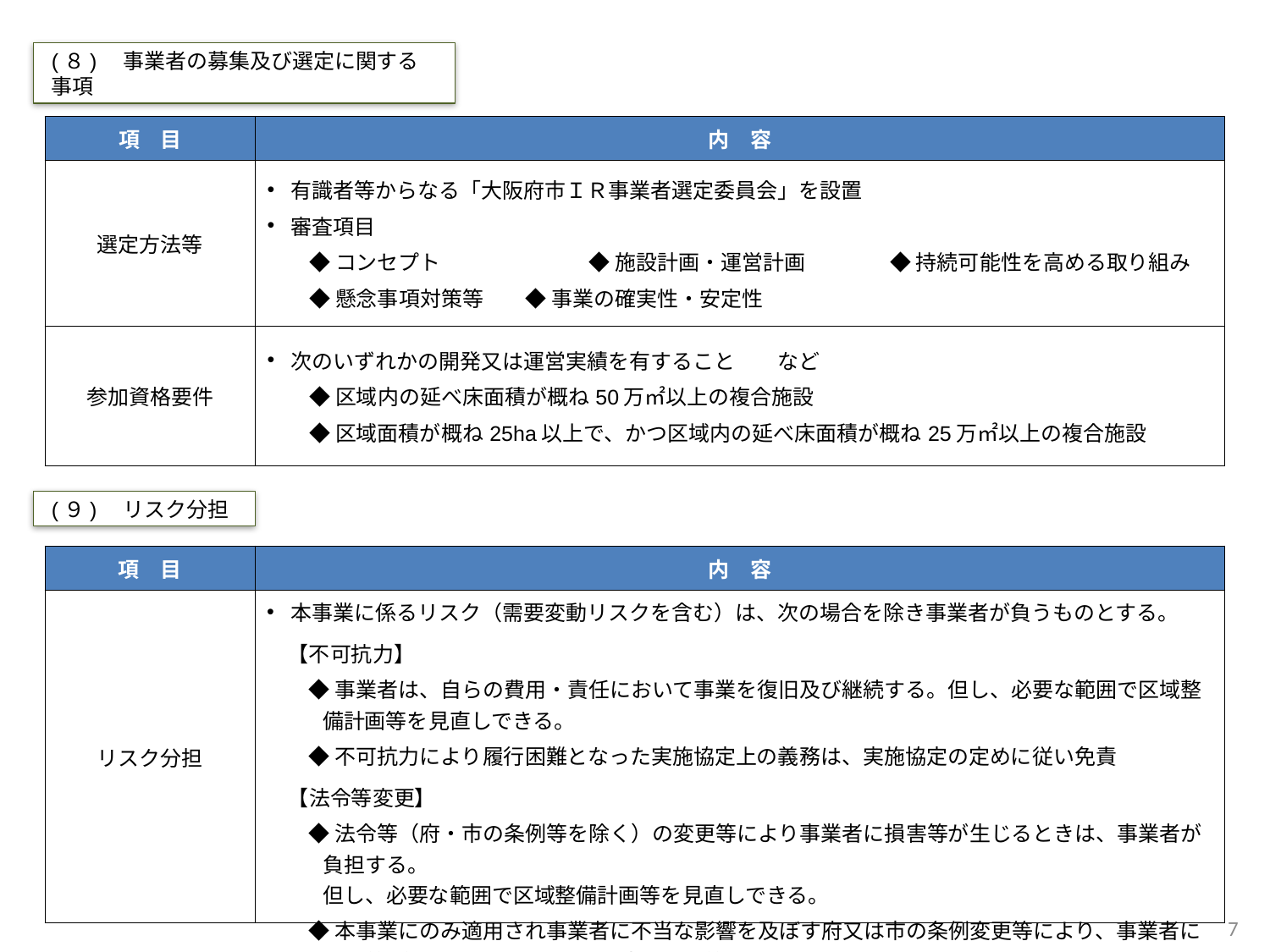

(８)　事業者の募集及び選定に関する事項
| 項　目 | 内　容 |
| --- | --- |
| 選定方法等 | 有識者等からなる「大阪府市ＩＲ事業者選定委員会」を設置 審査項目 　　◆ コンセプト　　　　　　　◆ 施設計画・運営計画　　　　◆ 持続可能性を高める取り組み 　　◆ 懸念事項対策等　　◆ 事業の確実性・安定性 |
| 参加資格要件 | 次のいずれかの開発又は運営実績を有すること　　など 　　◆ 区域内の延べ床面積が概ね50万㎡以上の複合施設 　　◆ 区域面積が概ね25ha以上で、かつ区域内の延べ床面積が概ね25万㎡以上の複合施設 |
(９)　リスク分担
| 項　目 | 内　容 |
| --- | --- |
| リスク分担 | 本事業に係るリスク（需要変動リスクを含む）は、次の場合を除き事業者が負うものとする。 　【不可抗力】 　　◆ 事業者は、自らの費用・責任において事業を復旧及び継続する。但し、必要な範囲で区域整備計画等を見直しできる。 　　◆ 不可抗力により履行困難となった実施協定上の義務は、実施協定の定めに従い免責 　【法令等変更】 　　◆ 法令等（府・市の条例等を除く）の変更等により事業者に損害等が生じるときは、事業者が負担する。 但し、必要な範囲で区域整備計画等を見直しできる。 　　◆ 本事業にのみ適用され事業者に不当な影響を及ぼす府又は市の条例変更等により、事業者に損害等が生じた場合は、府又は市は損害等をそれぞれ補償 |
7